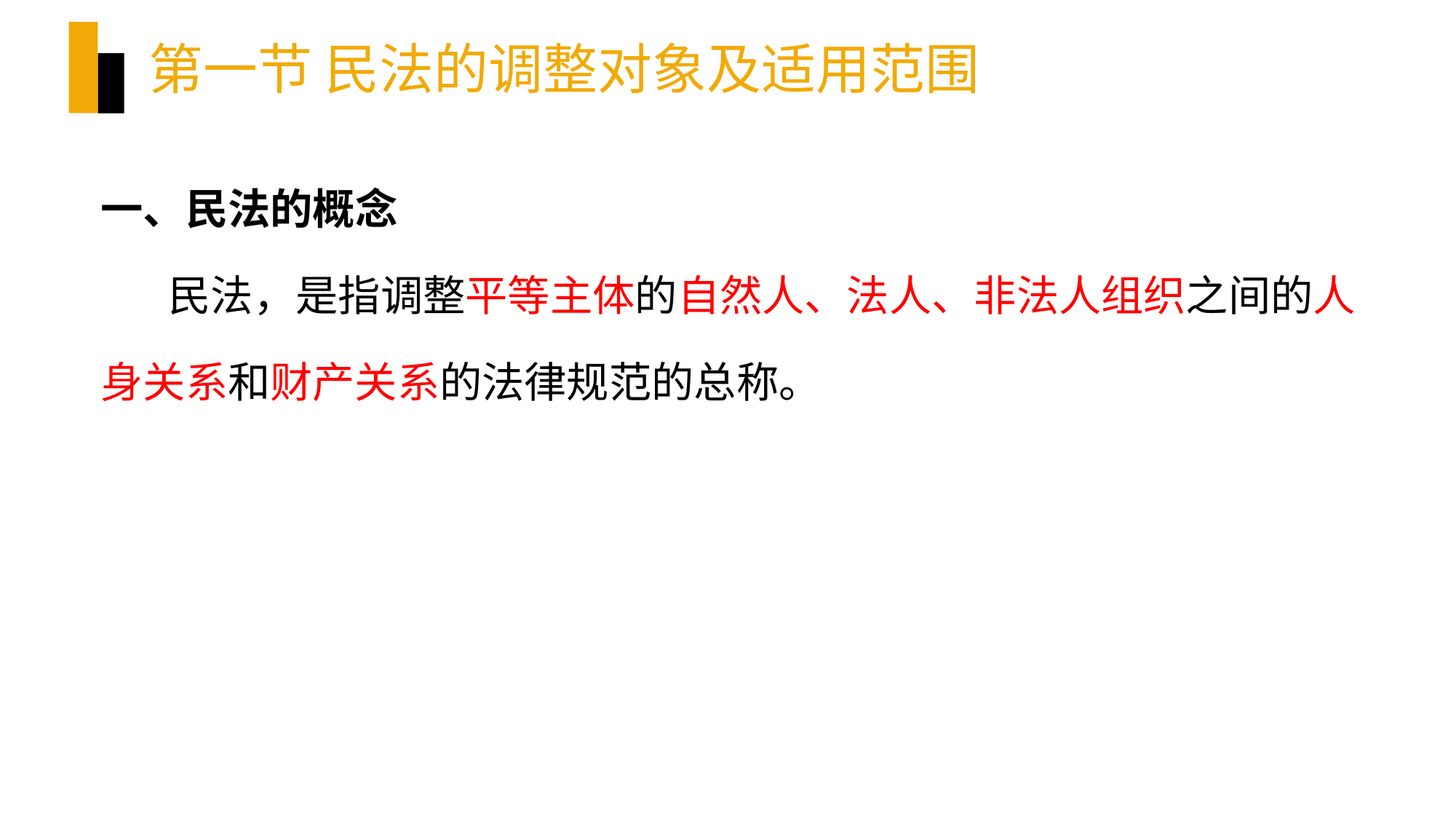

# 第一节 民法的调整对象及适用范围
一、民法的概念
      民法，是指调整平等主体的自然人、法人、非法人组织之间的人身关系和财产关系的法律规范的总称。